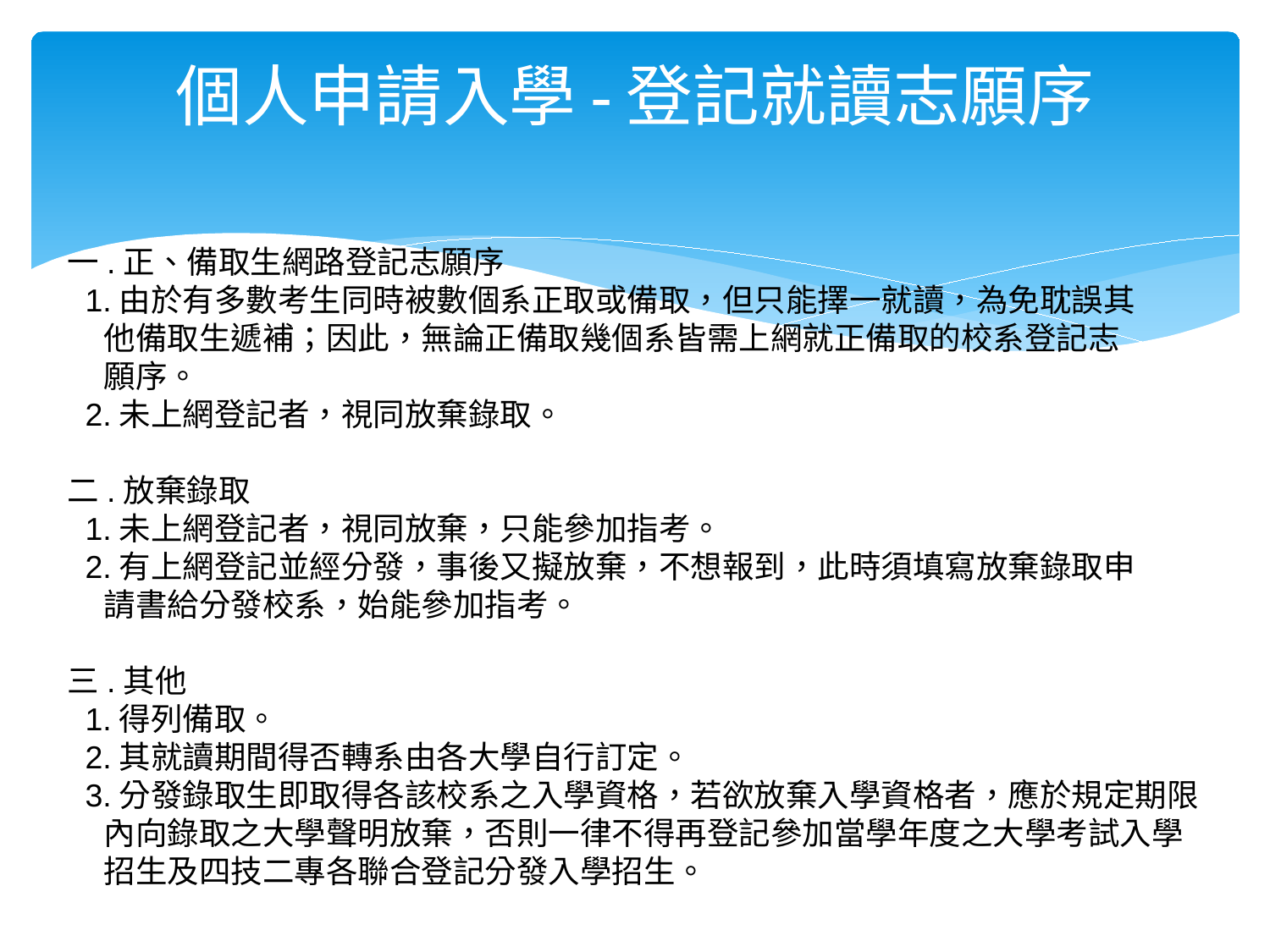

# 個人申請入學-登記就讀志願序
一.正、備取生網路登記志願序
  1.由於有多數考生同時被數個系正取或備取，但只能擇一就讀，為免耽誤其
    他備取生遞補；因此，無論正備取幾個系皆需上網就正備取的校系登記志
    願序。
  2.未上網登記者，視同放棄錄取。

二.放棄錄取
  1.未上網登記者，視同放棄，只能參加指考。
  2.有上網登記並經分發，事後又擬放棄，不想報到，此時須填寫放棄錄取申
    請書給分發校系，始能參加指考。

三.其他
  1.得列備取。
  2.其就讀期間得否轉系由各大學自行訂定。
  3.分發錄取生即取得各該校系之入學資格，若欲放棄入學資格者，應於規定期限
    內向錄取之大學聲明放棄，否則一律不得再登記參加當學年度之大學考試入學
    招生及四技二專各聯合登記分發入學招生。